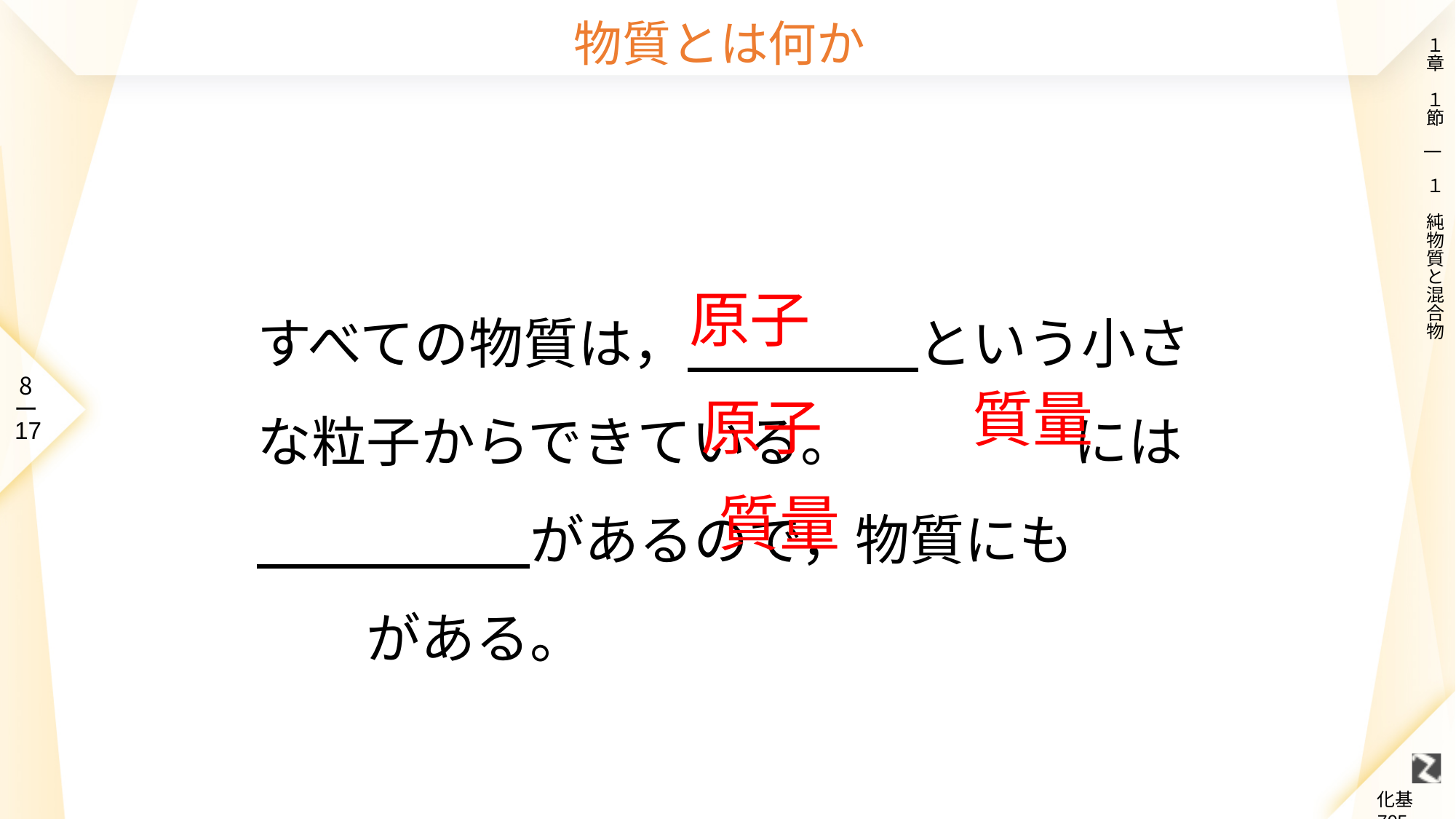

# 物質とは何か
１章　１節　|　１　純物質と混合物
すべての物質は，　　 　　という小さな粒子からできている。　　　　には　　　　　があるので，物質にも　　 　　がある。
原子
質量
原子
質量